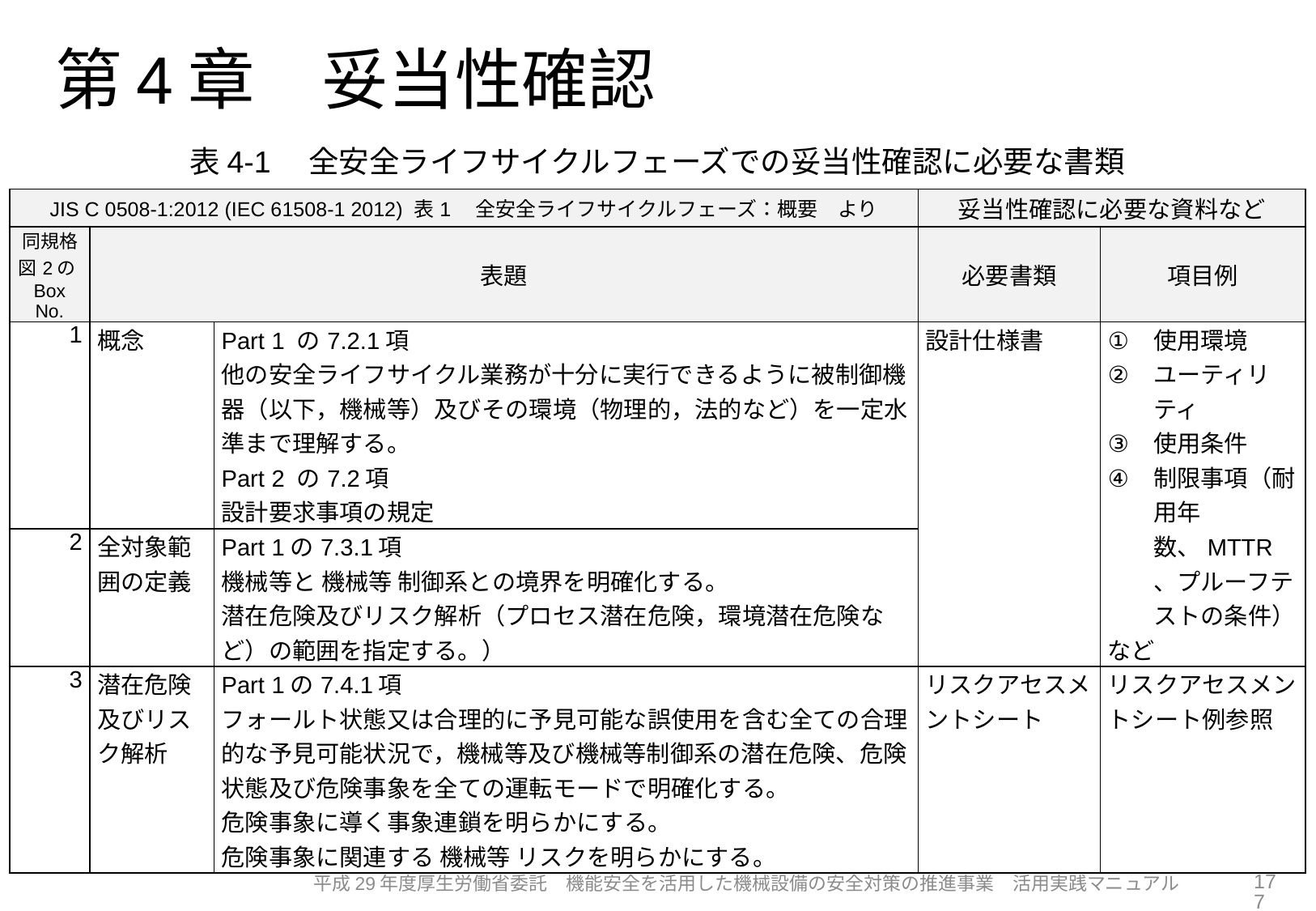

# 第4章　妥当性確認
表4-1　全安全ライフサイクルフェーズでの妥当性確認に必要な書類
| JIS C 0508-1:2012 (IEC 61508-1 2012) 表1　全安全ライフサイクルフェーズ：概要　より |  |  | 妥当性確認に必要な資料など |  |
| --- | --- | --- | --- | --- |
| 同規格図2のBox No. | 表題 |  | 必要書類 | 項目例 |
| 1 | 概念 | Part 1 の7.2.1項 他の安全ライフサイクル業務が十分に実行できるように被制御機器（以下，機械等）及びその環境（物理的，法的など）を一定水準まで理解する。 Part 2 の7.2項 設計要求事項の規定 | 設計仕様書 | 使用環境 ユーティリティ 使用条件 制限事項（耐用年数、MTTR、プルーフテストの条件） など |
| 2 | 全対象範囲の定義 | Part 1の7.3.1項 機械等と 機械等 制御系との境界を明確化する。 潜在危険及びリスク解析（プロセス潜在危険，環境潜在危険など）の範囲を指定する。） |  |  |
| 3 | 潜在危険及びリスク解析 | Part 1の7.4.1項 フォールト状態又は合理的に予見可能な誤使用を含む全ての合理的な予見可能状況で，機械等及び機械等制御系の潜在危険、危険状態及び危険事象を全ての運転モードで明確化する。 危険事象に導く事象連鎖を明らかにする。 危険事象に関連する 機械等 リスクを明らかにする。 | リスクアセスメントシート | リスクアセスメントシート例参照 |
177
平成29年度厚生労働省委託　機能安全を活用した機械設備の安全対策の推進事業　活用実践マニュアル